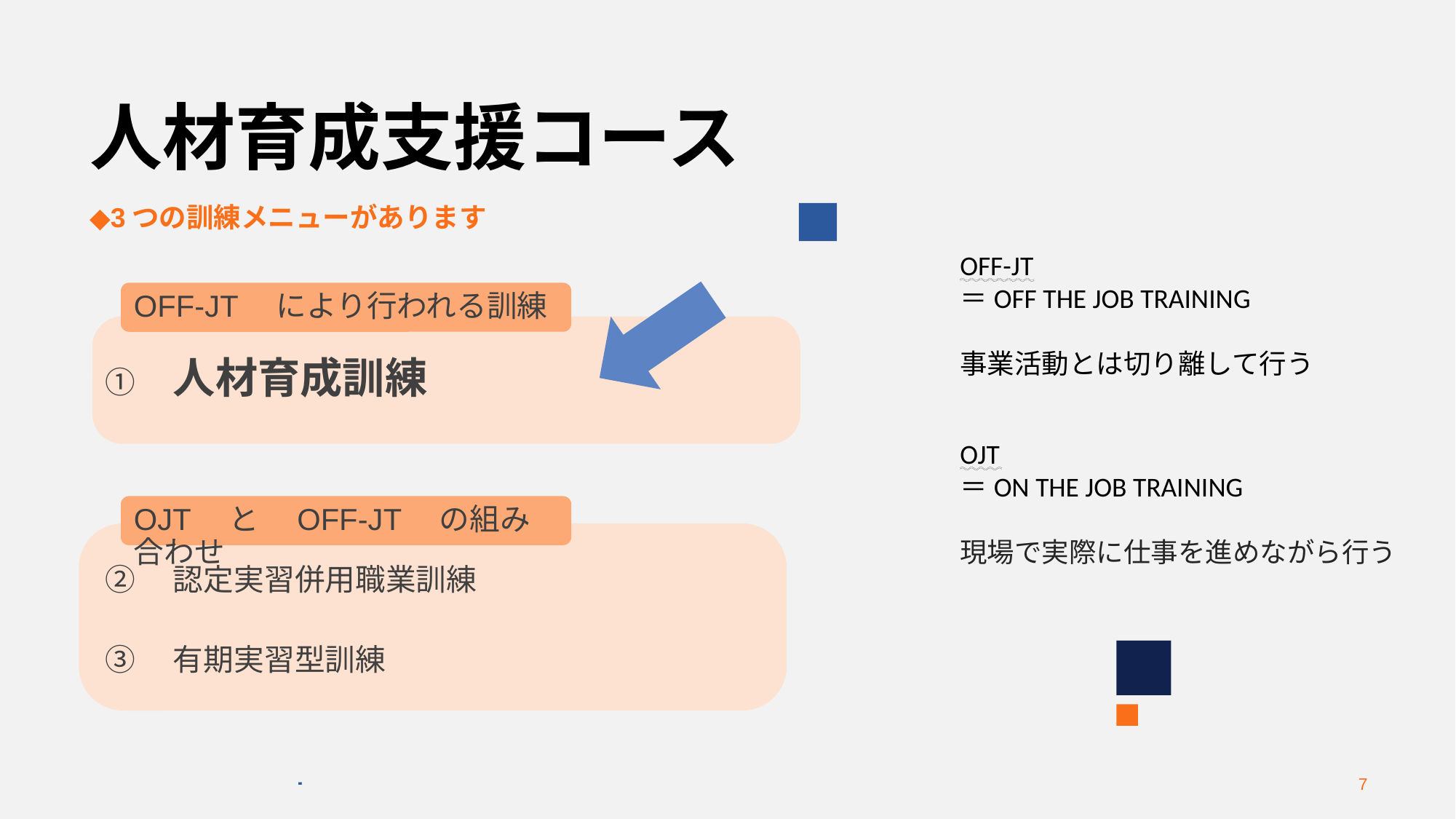

# 人材育成支援コース
◆3つの訓練メニューがあります
OFF-JT
＝OFF THE JOB TRAINING

事業活動とは切り離して行う

OFF-JT　により行われる訓練

①　人材育成訓練
OJT
＝ON THE JOB TRAINING

現場で実際に仕事を進めながら行う
OJT　と　OFF-JT　の組み合わせ

②　認定実習併用職業訓練
③　有期実習型訓練